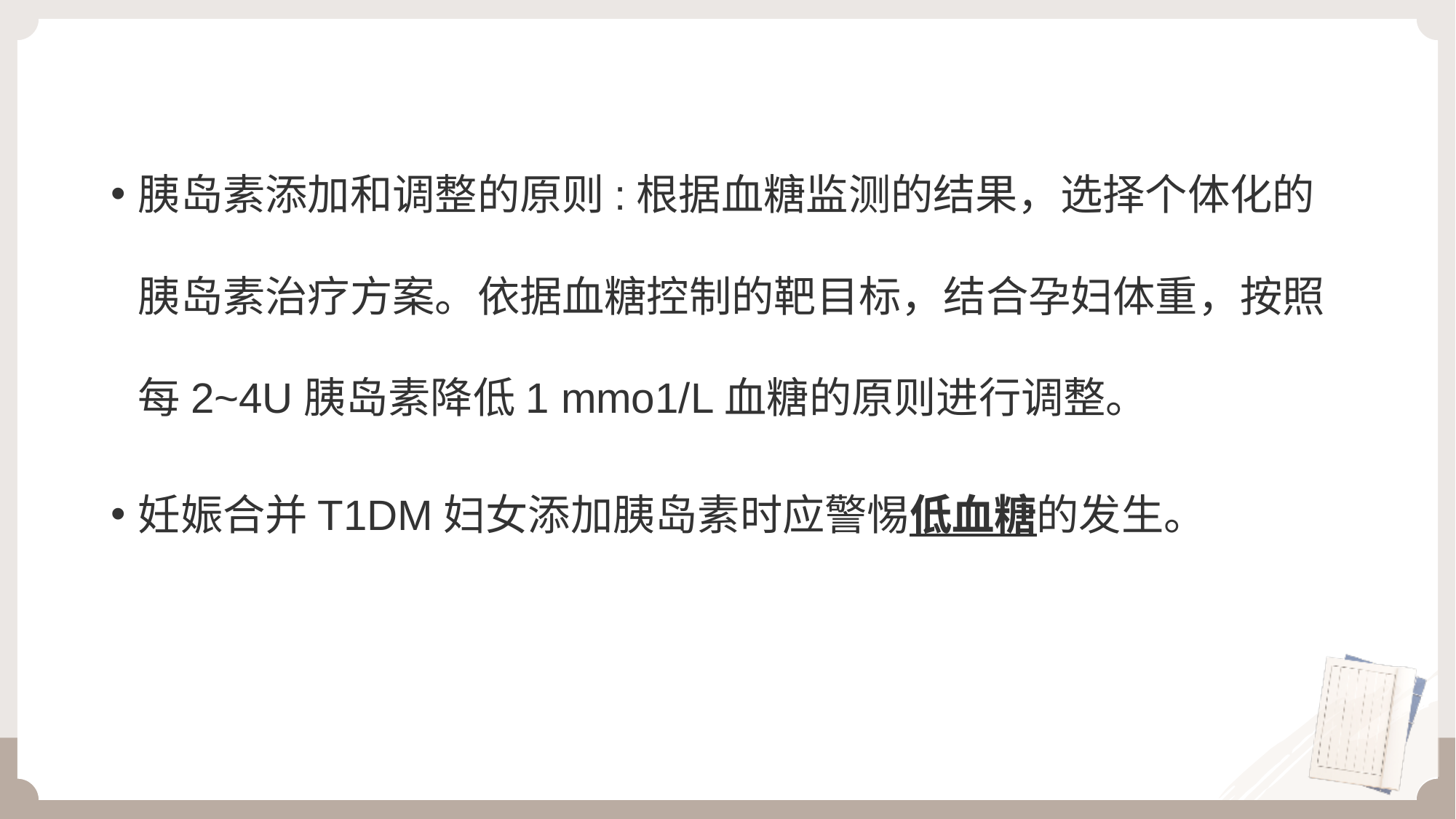

胰岛素添加和调整的原则:根据血糖监测的结果，选择个体化的胰岛素治疗方案。依据血糖控制的靶目标，结合孕妇体重，按照每2~4U胰岛素降低1 mmo1/L血糖的原则进行调整。
妊娠合并T1DM妇女添加胰岛素时应警惕低血糖的发生。